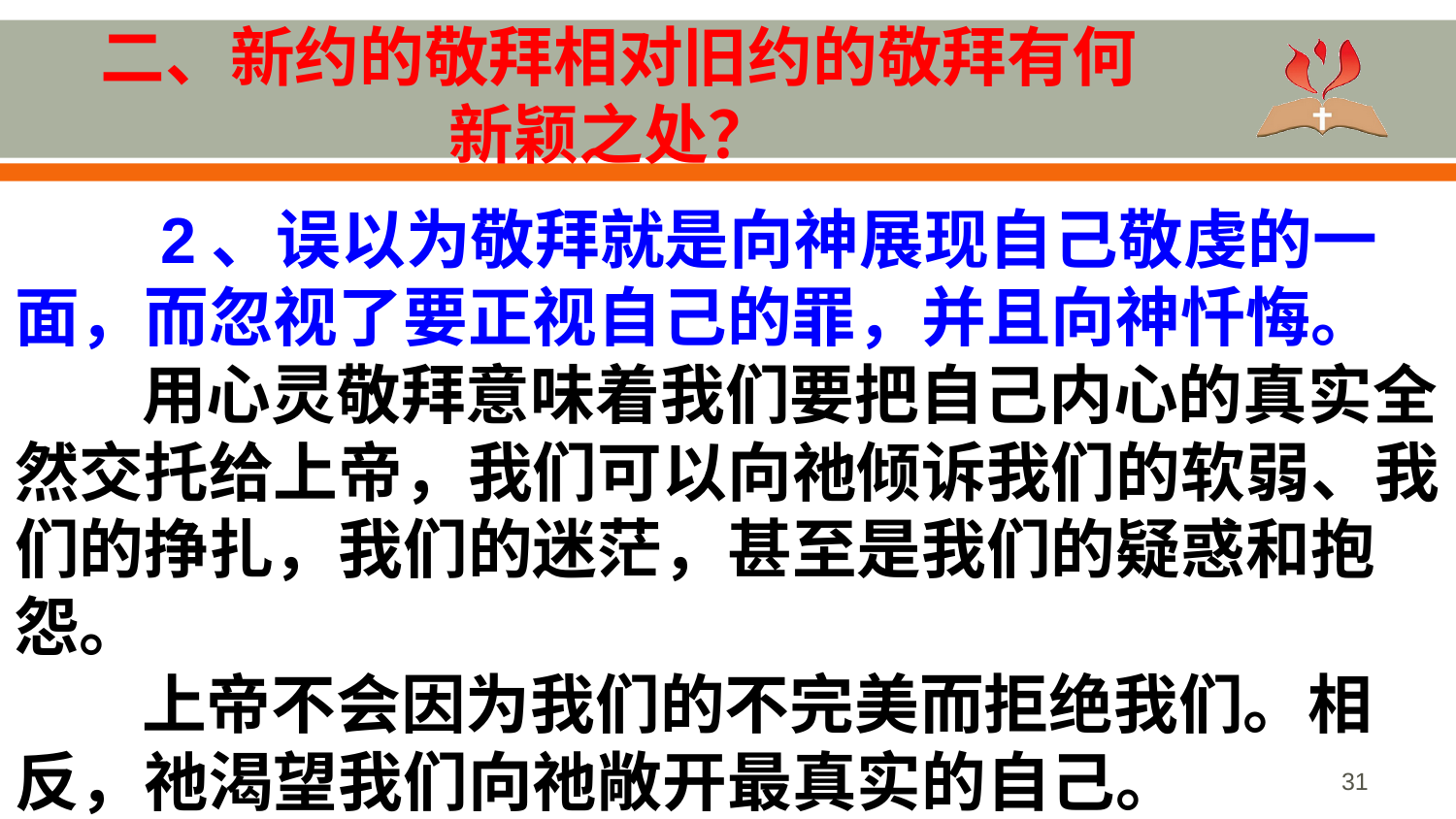

# 二、新约的敬拜相对旧约的敬拜有何新颖之处？
	2、误以为敬拜就是向神展现自己敬虔的一面，而忽视了要正视自己的罪，并且向神忏悔。
用心灵敬拜意味着我们要把自己内心的真实全然交托给上帝，我们可以向祂倾诉我们的软弱、我们的挣扎，我们的迷茫，甚至是我们的疑惑和抱怨。
上帝不会因为我们的不完美而拒绝我们。相反，祂渴望我们向祂敞开最真实的自己。

31